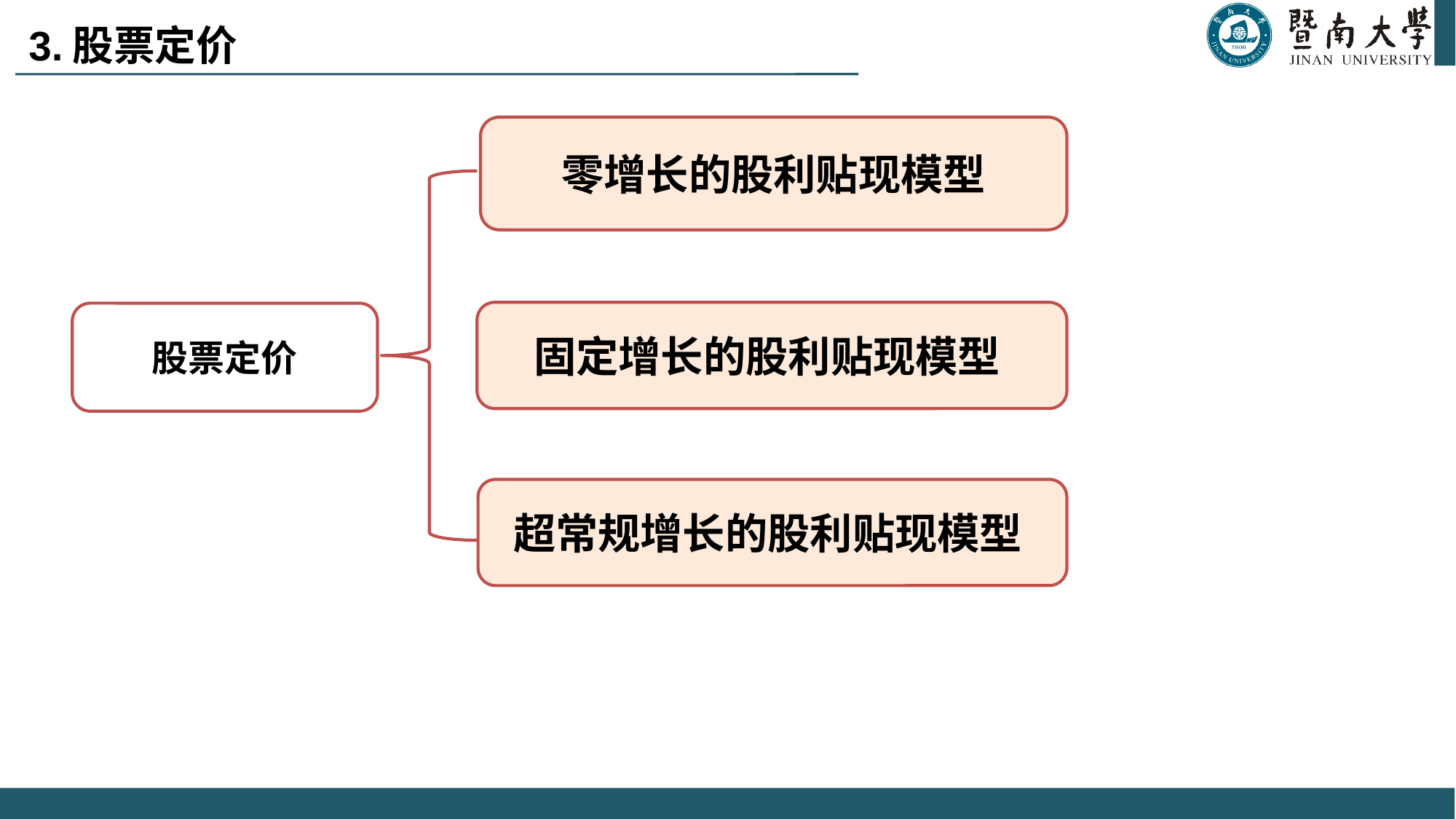

3.股票定价

零增长的股利贴现模型
超常规增长的股利贴现模型

固定增长的股利贴现模型
股票定价